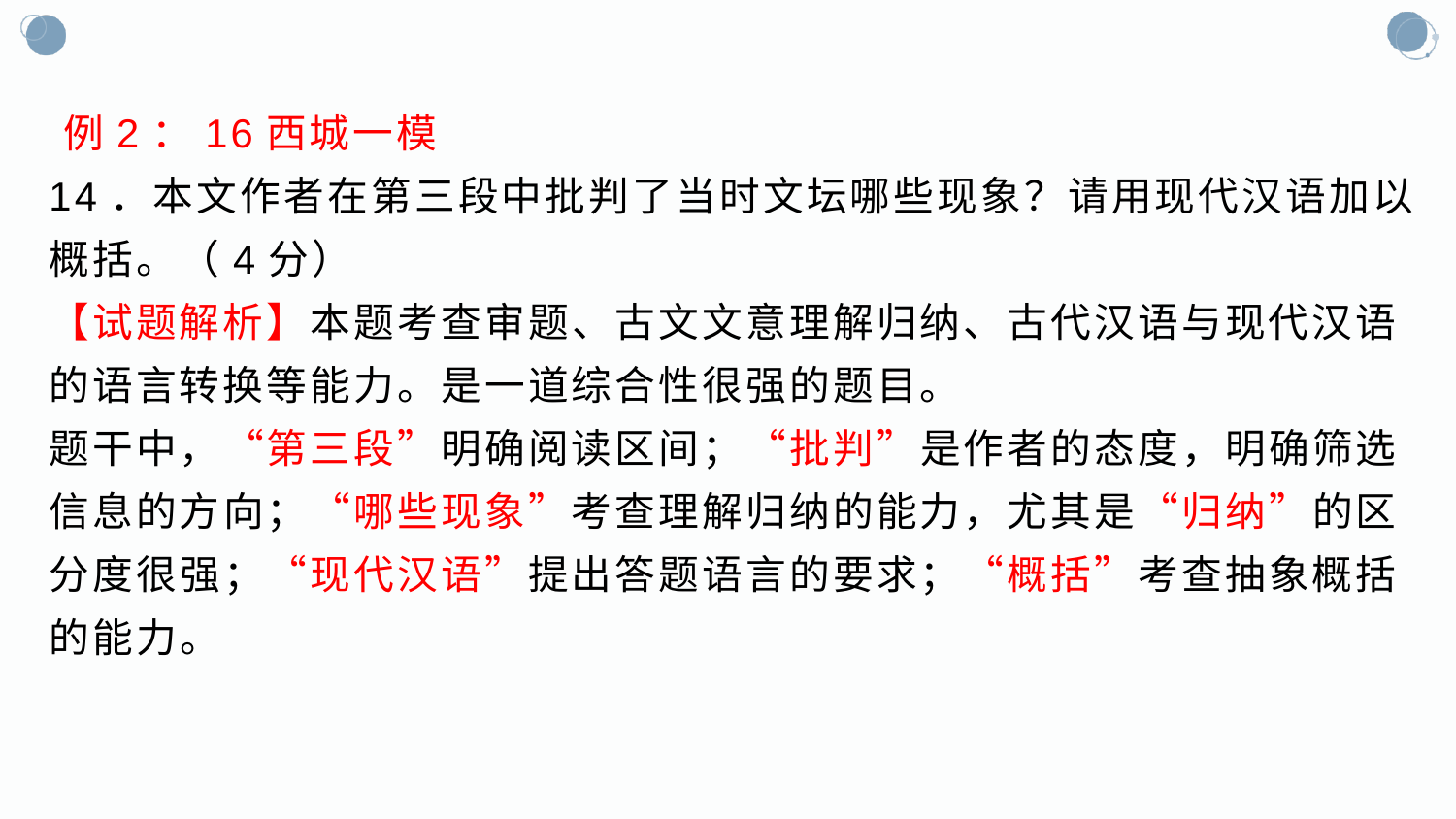

例2：16西城一模
14．本文作者在第三段中批判了当时文坛哪些现象？请用现代汉语加以概括。（4分）
【试题解析】本题考查审题、古文文意理解归纳、古代汉语与现代汉语的语言转换等能力。是一道综合性很强的题目。
题干中，“第三段”明确阅读区间；“批判”是作者的态度，明确筛选信息的方向；“哪些现象”考查理解归纳的能力，尤其是“归纳”的区分度很强；“现代汉语”提出答题语言的要求；“概括”考查抽象概括的能力。